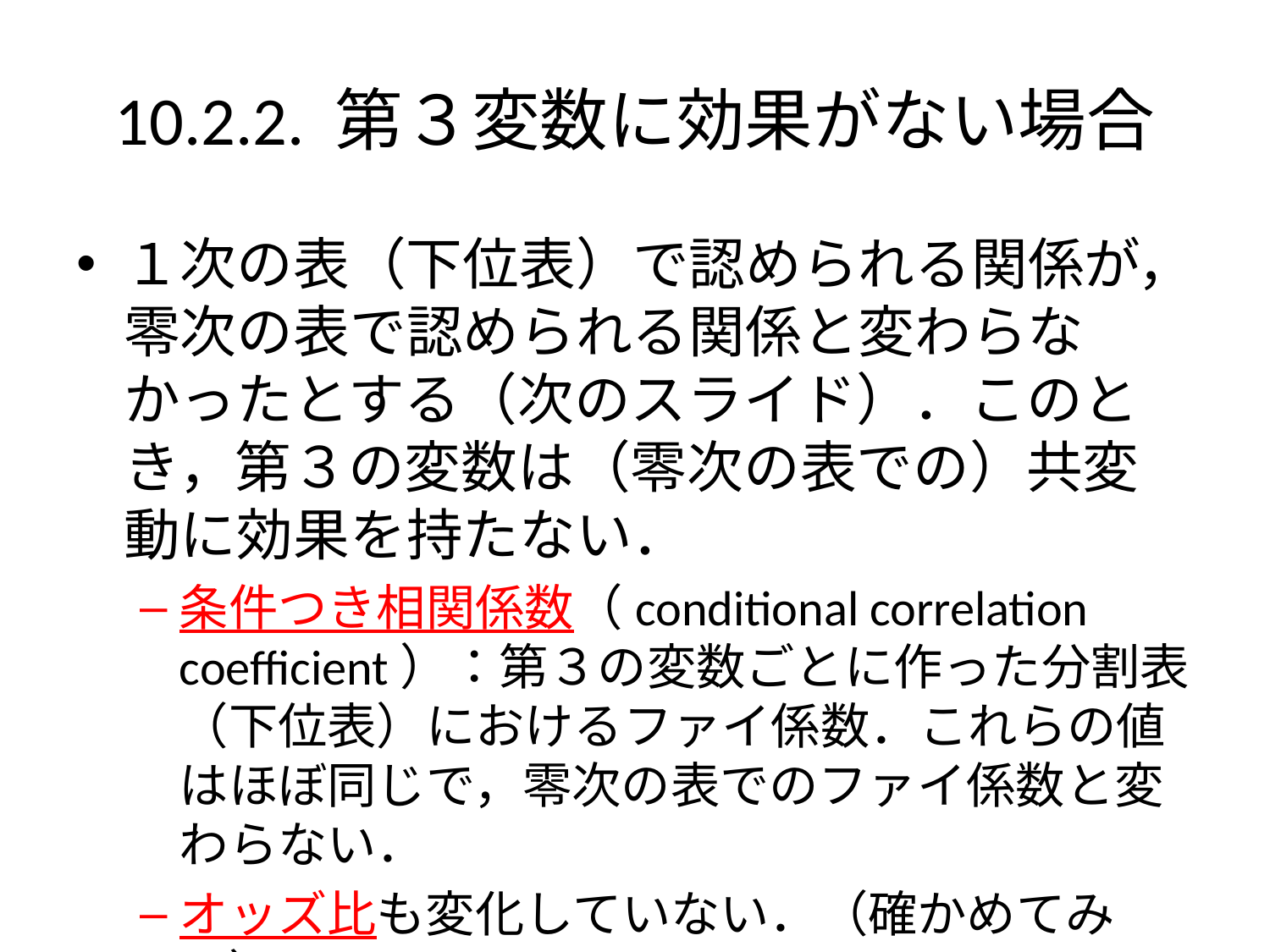

# 10.2.2. 第３変数に効果がない場合
１次の表（下位表）で認められる関係が，零次の表で認められる関係と変わらなかったとする（次のスライド）．このとき，第３の変数は（零次の表での）共変動に効果を持たない．
条件つき相関係数（conditional correlation coefficient）：第３の変数ごとに作った分割表（下位表）におけるファイ係数．これらの値はほぼ同じで，零次の表でのファイ係数と変わらない．
オッズ比も変化していない．（確かめてみよ）